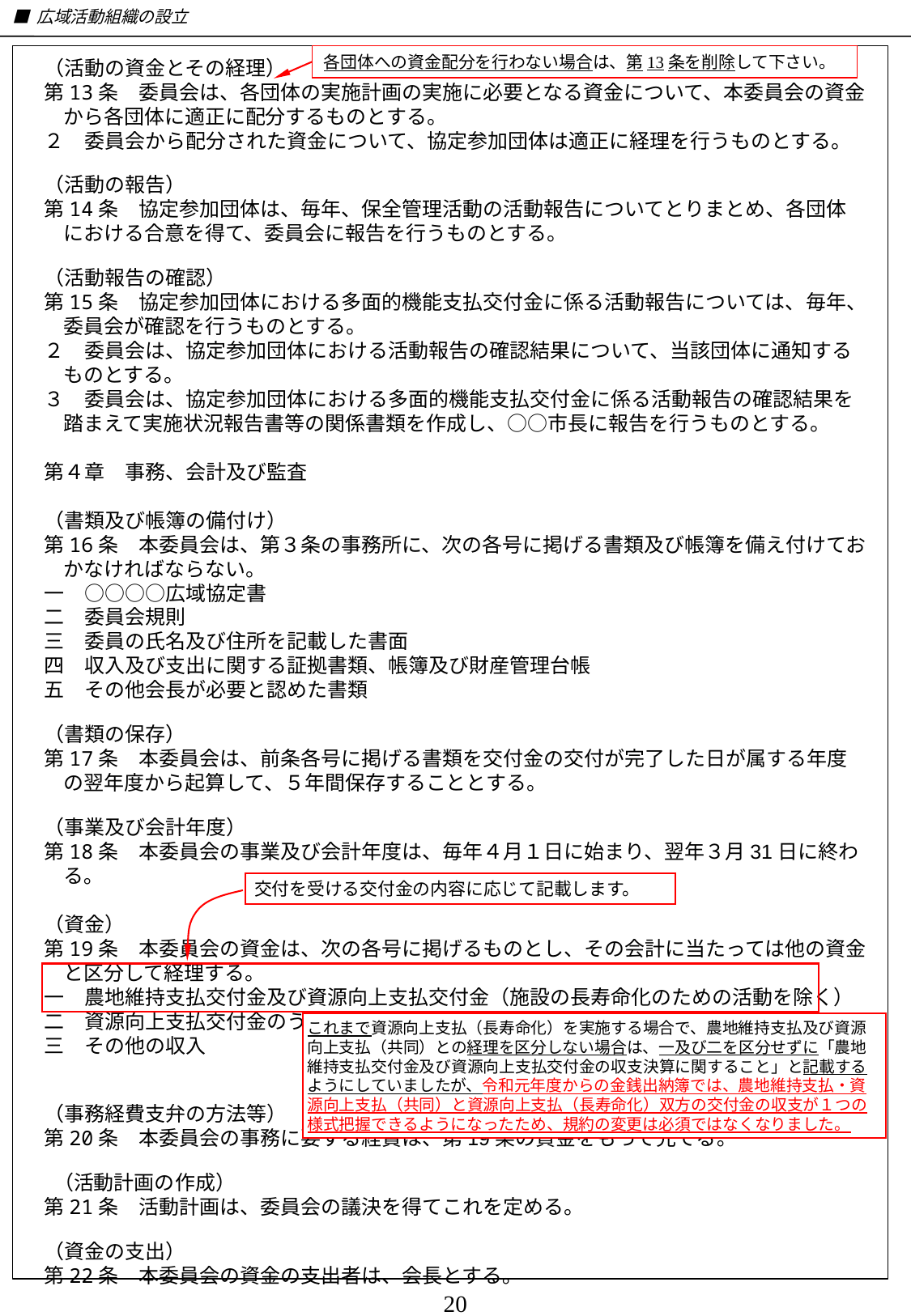

■ 広域活動組織の設立

各団体への資金配分を行わない場合は、第13条を削除して下さい。
（活動の資金とその経理）
第13条　委員会は、各団体の実施計画の実施に必要となる資金について、本委員会の資金から各団体に適正に配分するものとする。
２　委員会から配分された資金について、協定参加団体は適正に経理を行うものとする。

（活動の報告）
第14条　協定参加団体は、毎年、保全管理活動の活動報告についてとりまとめ、各団体における合意を得て、委員会に報告を行うものとする。

（活動報告の確認）
第15条　協定参加団体における多面的機能支払交付金に係る活動報告については、毎年、委員会が確認を行うものとする。
２　委員会は、協定参加団体における活動報告の確認結果について、当該団体に通知するものとする。
３　委員会は、協定参加団体における多面的機能支払交付金に係る活動報告の確認結果を踏まえて実施状況報告書等の関係書類を作成し、○○市長に報告を行うものとする。

第４章　事務、会計及び監査

（書類及び帳簿の備付け）
第16条　本委員会は、第３条の事務所に、次の各号に掲げる書類及び帳簿を備え付けておかなければならない。
一　○○○○広域協定書
二　委員会規則
三　委員の氏名及び住所を記載した書面
四　収入及び支出に関する証拠書類、帳簿及び財産管理台帳
五　その他会長が必要と認めた書類

（書類の保存）
第17条　本委員会は、前条各号に掲げる書類を交付金の交付が完了した日が属する年度の翌年度から起算して、５年間保存することとする。

（事業及び会計年度）
第18条　本委員会の事業及び会計年度は、毎年４月１日に始まり、翌年３月31日に終わる｡

（資金）
第19条　本委員会の資金は、次の各号に掲げるものとし、その会計に当たっては他の資金と区分して経理する。
一　農地維持支払交付金及び資源向上支払交付金（施設の長寿命化のための活動を除く）
二　資源向上支払交付金のうち、施設の長寿命化のための活動
三　その他の収入

（事務経費支弁の方法等）
第20条　本委員会の事務に要する経費は、第19条の資金をもって充てる｡

 （活動計画の作成）
第21条　活動計画は、委員会の議決を得てこれを定める。

（資金の支出）
第22条　本委員会の資金の支出者は、会長とする｡

交付を受ける交付金の内容に応じて記載します。

これまで資源向上支払（長寿命化）を実施する場合で、農地維持支払及び資源向上支払（共同）との経理を区分しない場合は、一及び二を区分せずに「農地維持支払交付金及び資源向上支払交付金の収支決算に関すること」と記載するようにしていましたが、令和元年度からの金銭出納簿では、農地維持支払・資源向上支払（共同）と資源向上支払（長寿命化）双方の交付金の収支が１つの様式把握できるようになったため、規約の変更は必須ではなくなりました。
20